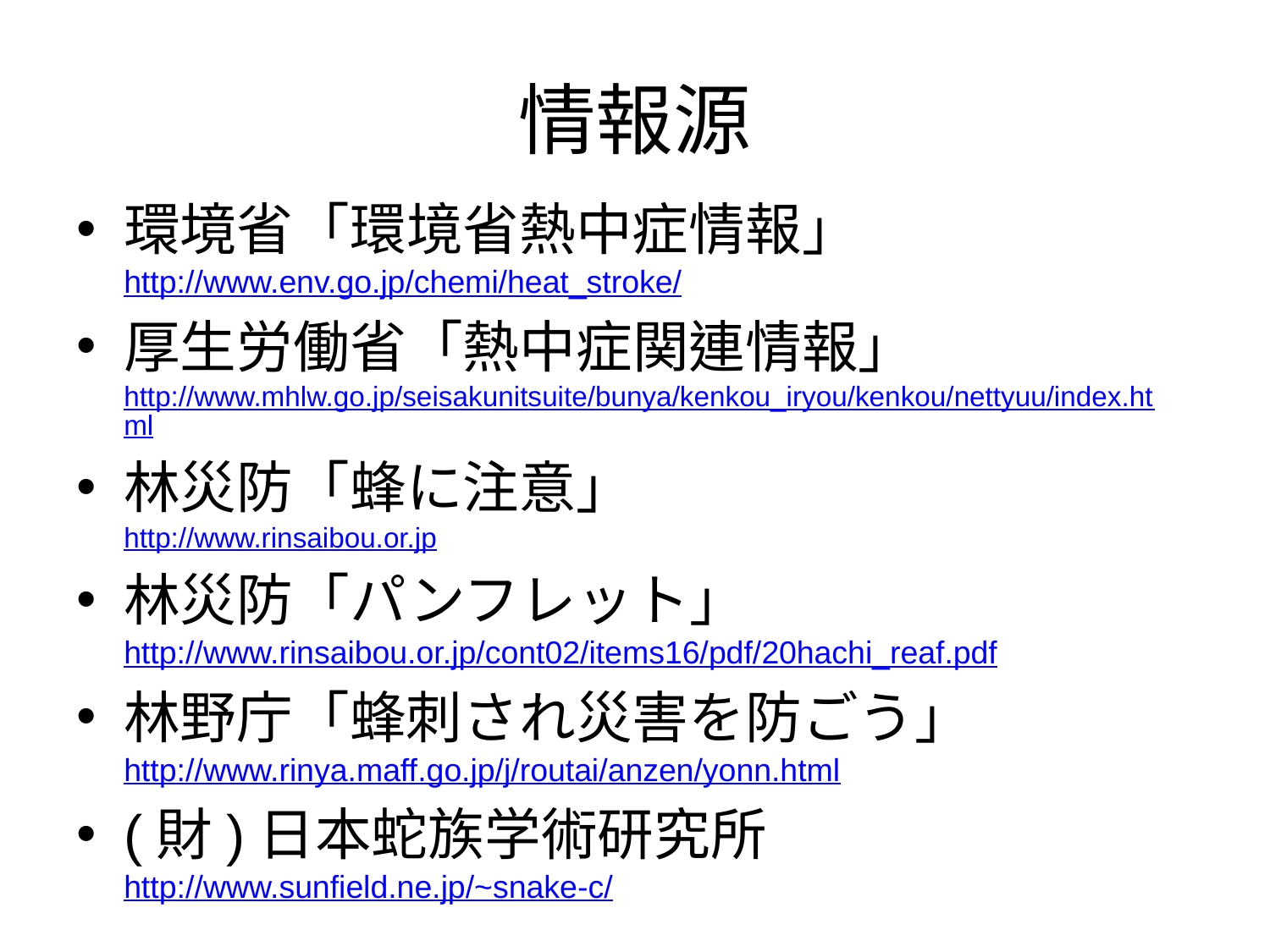

# 情報源
環境省「環境省熱中症情報」http://www.env.go.jp/chemi/heat_stroke/
厚生労働省「熱中症関連情報」http://www.mhlw.go.jp/seisakunitsuite/bunya/kenkou_iryou/kenkou/nettyuu/index.html
林災防「蜂に注意」
http://www.rinsaibou.or.jp
林災防「パンフレット」
http://www.rinsaibou.or.jp/cont02/items16/pdf/20hachi_reaf.pdf
林野庁「蜂刺され災害を防ごう」
http://www.rinya.maff.go.jp/j/routai/anzen/yonn.html
(財)日本蛇族学術研究所http://www.sunfield.ne.jp/~snake-c/